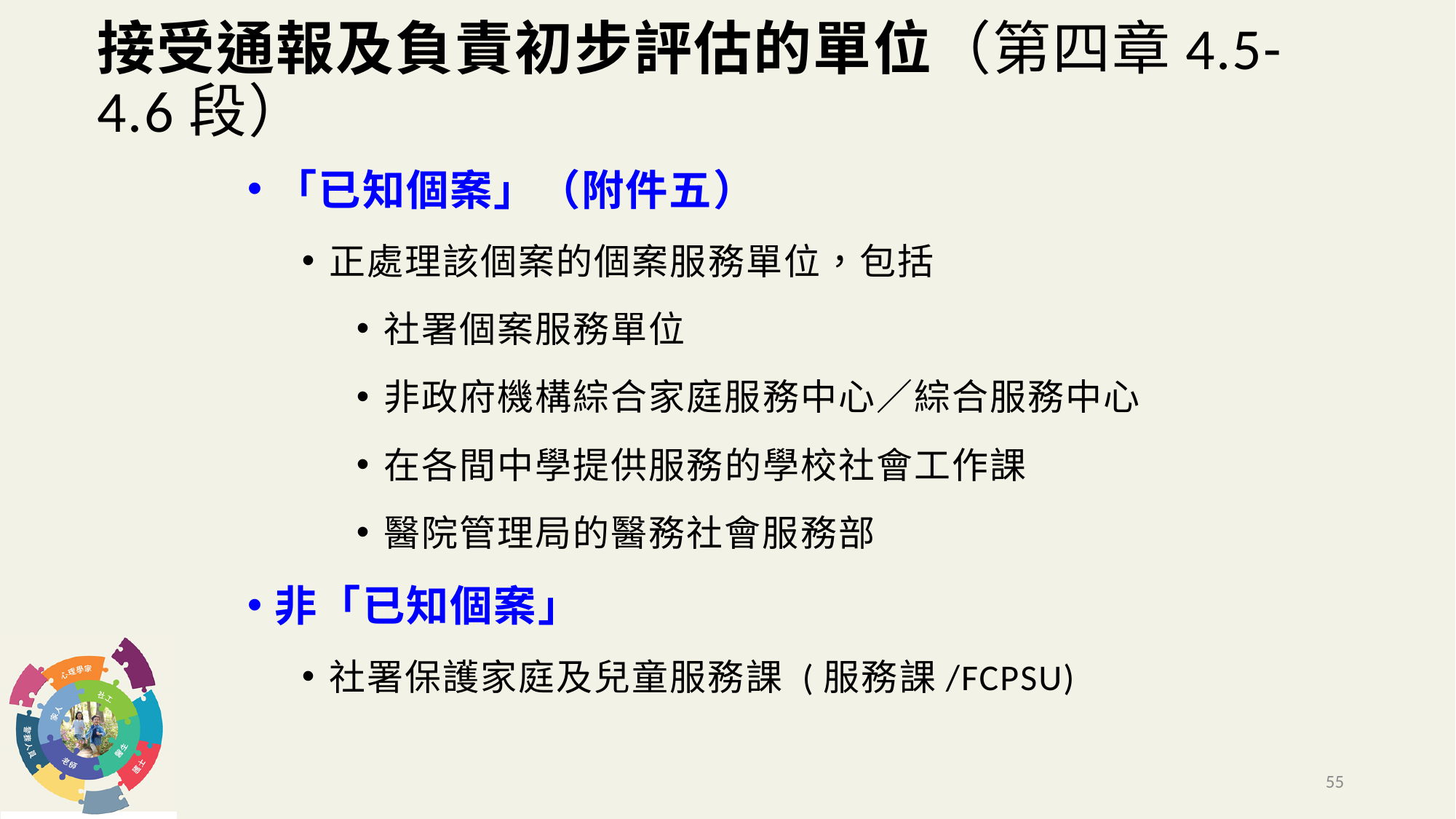

# 接受通報及負責初步評估的單位（第四章4.5-4.6段）
「已知個案」（附件五）
正處理該個案的個案服務單位，包括
社署個案服務單位
非政府機構綜合家庭服務中心／綜合服務中心
在各間中學提供服務的學校社會工作課
醫院管理局的醫務社會服務部
非「已知個案」
社署保護家庭及兒童服務課 (服務課/FCPSU)

55